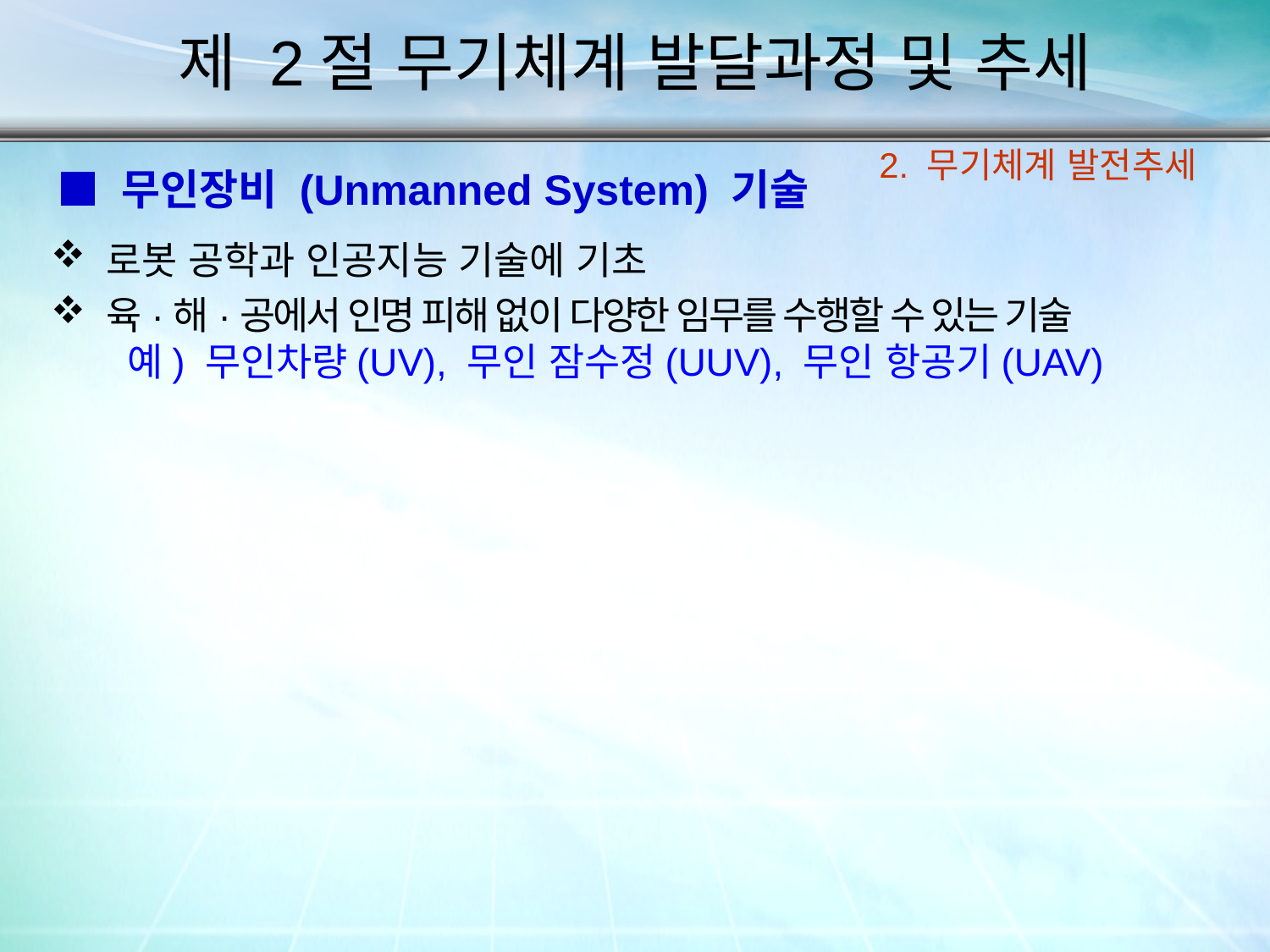

제 2절 무기체계 발달과정 및 추세
2. 무기체계 발전추세
■ 무인장비 (Unmanned System) 기술
 로봇 공학과 인공지능 기술에 기초
 육·해·공에서 인명 피해 없이 다양한 임무를 수행할 수 있는 기술
예) 무인차량(UV), 무인 잠수정(UUV), 무인 항공기(UAV)